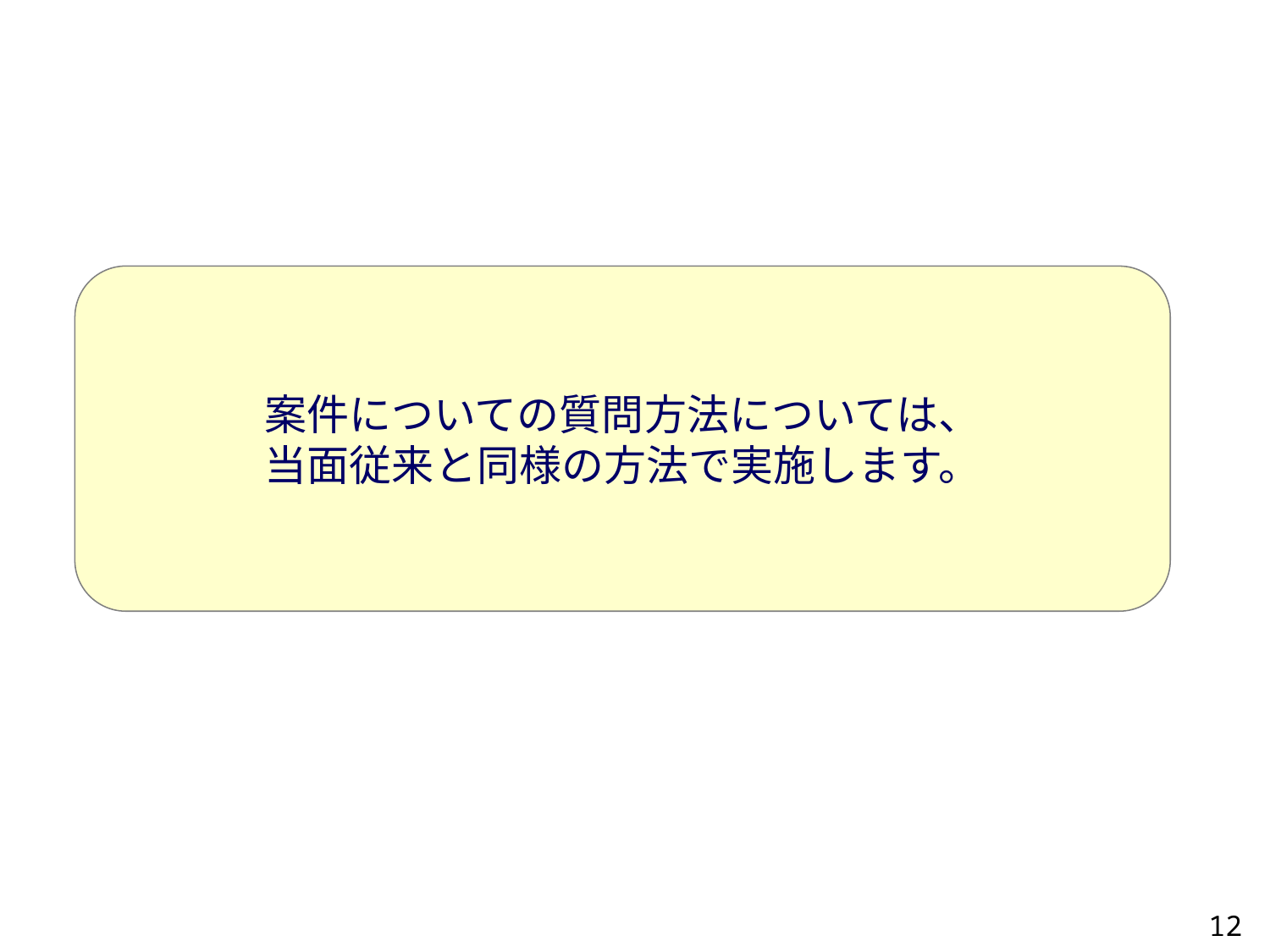

案件についての質問方法については、
当面従来と同様の方法で実施します。
12